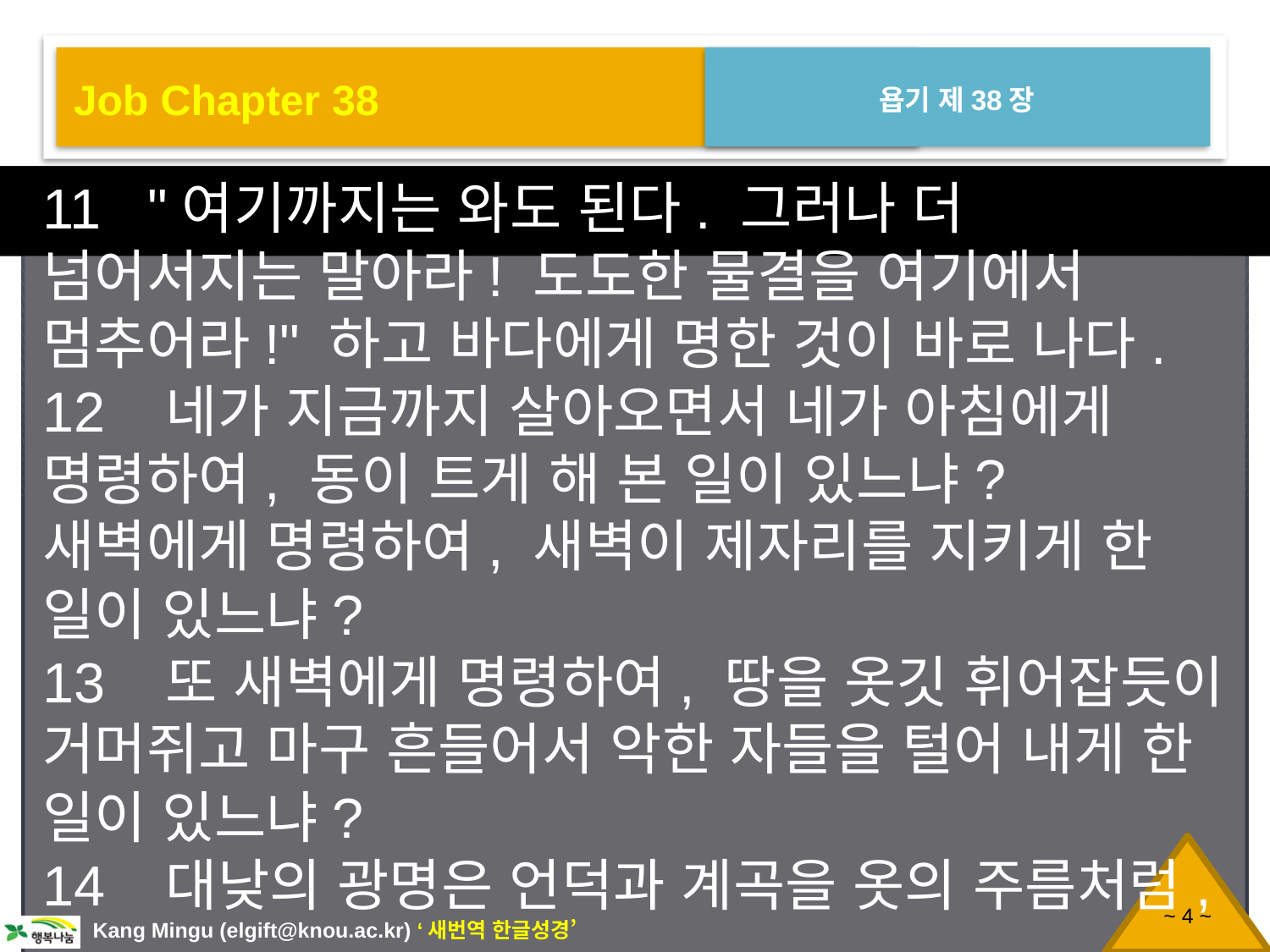

Job Chapter 38
욥기 제38장
11   "여기까지는 와도 된다. 그러나 더 넘어서지는 말아라! 도도한 물결을 여기에서 멈추어라!" 하고 바다에게 명한 것이 바로 나다.
12   네가 지금까지 살아오면서 네가 아침에게 명령하여, 동이 트게 해 본 일이 있느냐? 새벽에게 명령하여, 새벽이 제자리를 지키게 한 일이 있느냐?
13   또 새벽에게 명령하여, 땅을 옷깃 휘어잡듯이 거머쥐고 마구 흔들어서 악한 자들을 털어 내게 한 일이 있느냐?
14   대낮의 광명은 언덕과 계곡을 옷의 주름처럼,